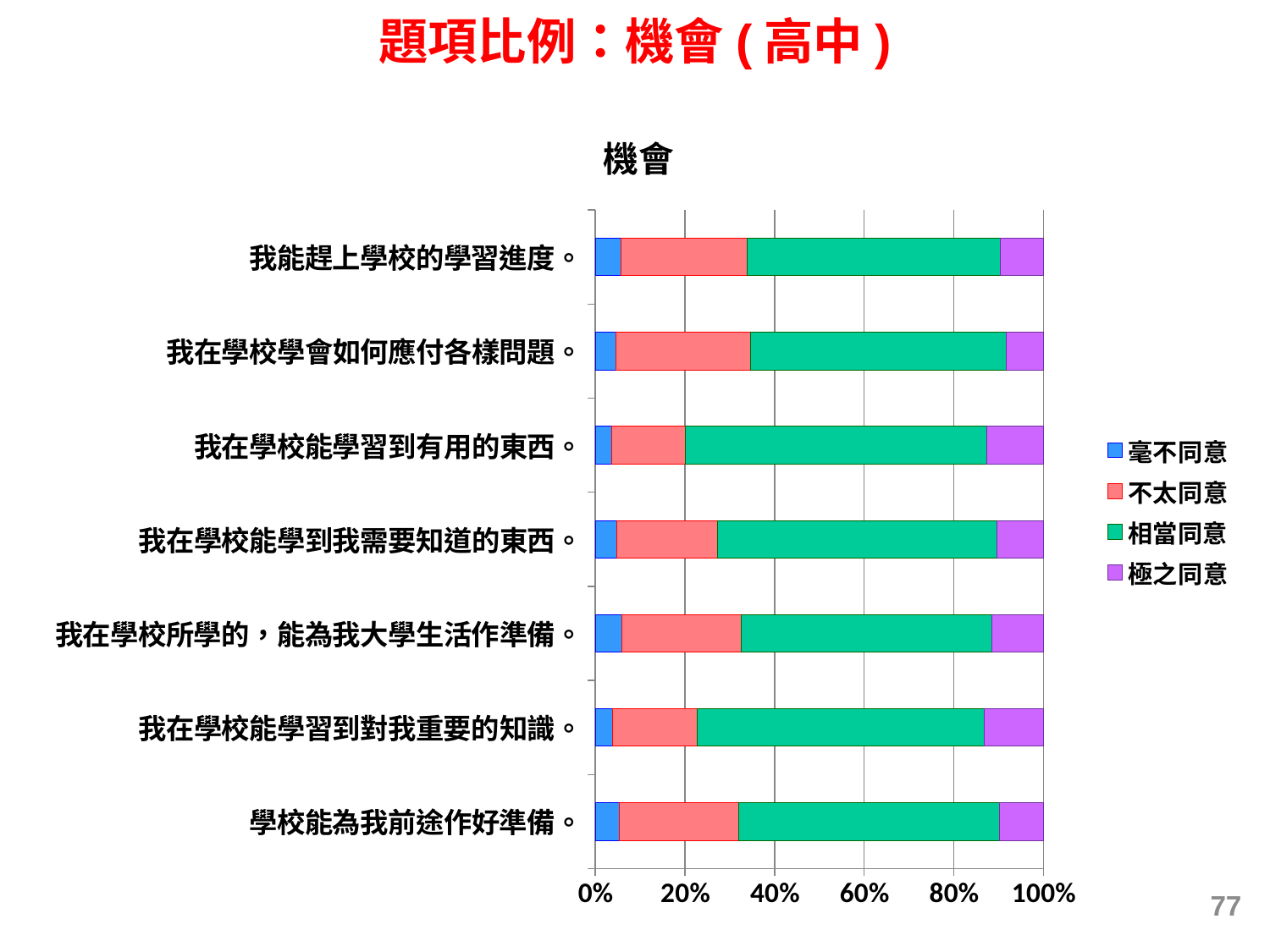

題項比例：機會(高中)

### Chart: 機會

| Category | 毫不同意 | 不太同意 | 相當同意 | 極之同意 |
|---|---|---|---|---|
| 學校能為我前途作好準備。 | 0.05283240387437651 | 0.26783093630760285 | 0.5808629292632801 | 0.09847373055474018 |
| 我在學校能學習到對我重要的知識。 | 0.037558685446009404 | 0.18940727699530563 | 0.6404049295774645 | 0.1326291079812207 |
| 我在學校所學的，能為我大學生活作準備。 | 0.058840792369772466 | 0.2661775495231108 | 0.5592076302274397 | 0.1157740278796772 |
| 我在學校能學到我需要知道的東西。 | 0.048275862068965315 | 0.22538517975055017 | 0.621716801173883 | 0.10462215700660342 |
| 我在學校能學習到有用的東西。 | 0.0356880599206932 | 0.16566309296519321 | 0.6726391540608043 | 0.1260096930533118 |
| 我在學校學會如何應付各樣問題。 | 0.04675095560129373 | 0.29991179064980994 | 0.5708615113202 | 0.08247574242869744 |
| 我能趕上學校的學習進度。 | 0.058011455426641344 | 0.2813922749302394 | 0.5636657365251901 | 0.0969305331179322 |
77